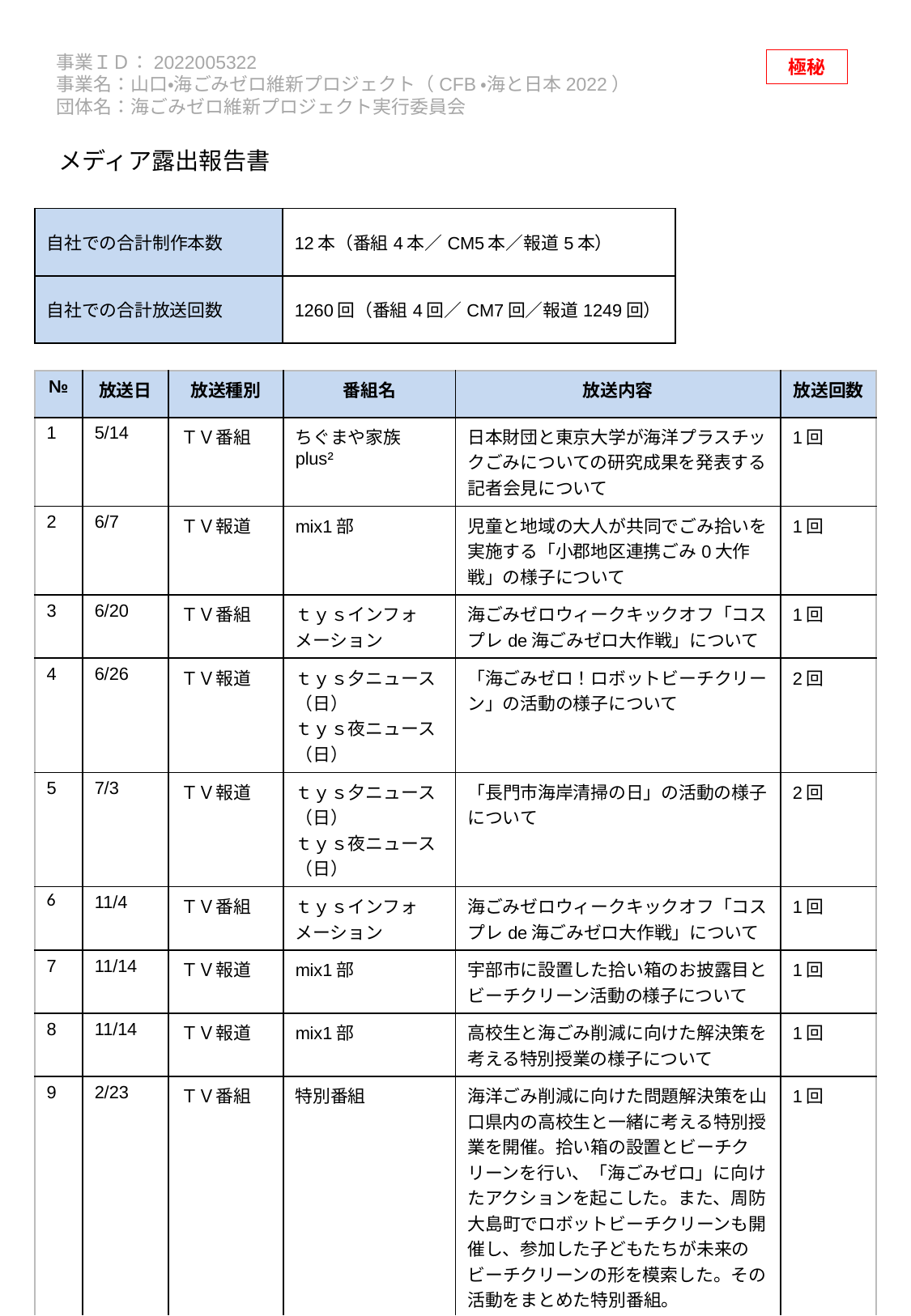

メディア露出報告書
| 自社での合計制作本数 | 12本（番組4本／CM5本／報道5本） |
| --- | --- |
| 自社での合計放送回数 | 1260回（番組4回／CM7回／報道1249回） |
| № | 放送日 | 放送種別 | 番組名 | 放送内容 | 放送回数 |
| --- | --- | --- | --- | --- | --- |
| 1 | 5/14 | ＴＶ番組 | ちぐまや家族plus² | 日本財団と東京大学が海洋プラスチックごみについての研究成果を発表する記者会見について | 1回 |
| 2 | 6/7 | ＴＶ報道 | mix1部 | 児童と地域の大人が共同でごみ拾いを実施する「小郡地区連携ごみ0大作戦」の様子について | 1回 |
| 3 | 6/20 | ＴＶ番組 | ｔｙｓインフォメーション | 海ごみゼロウィークキックオフ「コスプレde海ごみゼロ大作戦」について | 1回 |
| 4 | 6/26 | ＴＶ報道 | ｔｙｓ夕ニュース（日） ｔｙｓ夜ニュース（日） | 「海ごみゼロ！ロボットビーチクリーン」の活動の様子について | 2回 |
| 5 | 7/3 | ＴＶ報道 | ｔｙｓ夕ニュース（日） ｔｙｓ夜ニュース（日） | 「長門市海岸清掃の日」の活動の様子について | 2回 |
| 6 | 11/4 | ＴＶ番組 | ｔｙｓインフォメーション | 海ごみゼロウィークキックオフ「コスプレde海ごみゼロ大作戦」について | 1回 |
| 7 | 11/14 | ＴＶ報道 | mix1部 | 宇部市に設置した拾い箱のお披露目とビーチクリーン活動の様子について | 1回 |
| 8 | 11/14 | ＴＶ報道 | mix1部 | 高校生と海ごみ削減に向けた解決策を考える特別授業の様子について | 1回 |
| 9 | 2/23 | ＴＶ番組 | 特別番組 | 海洋ごみ削減に向けた問題解決策を山口県内の高校生と一緒に考える特別授業を開催。拾い箱の設置とビーチクリーンを行い、「海ごみゼロ」に向けたアクションを起こした。また、周防大島町でロボットビーチクリーンも開催し、参加した子どもたちが未来のビーチクリーンの形を模索した。その活動をまとめた特別番組。 | 1回 |